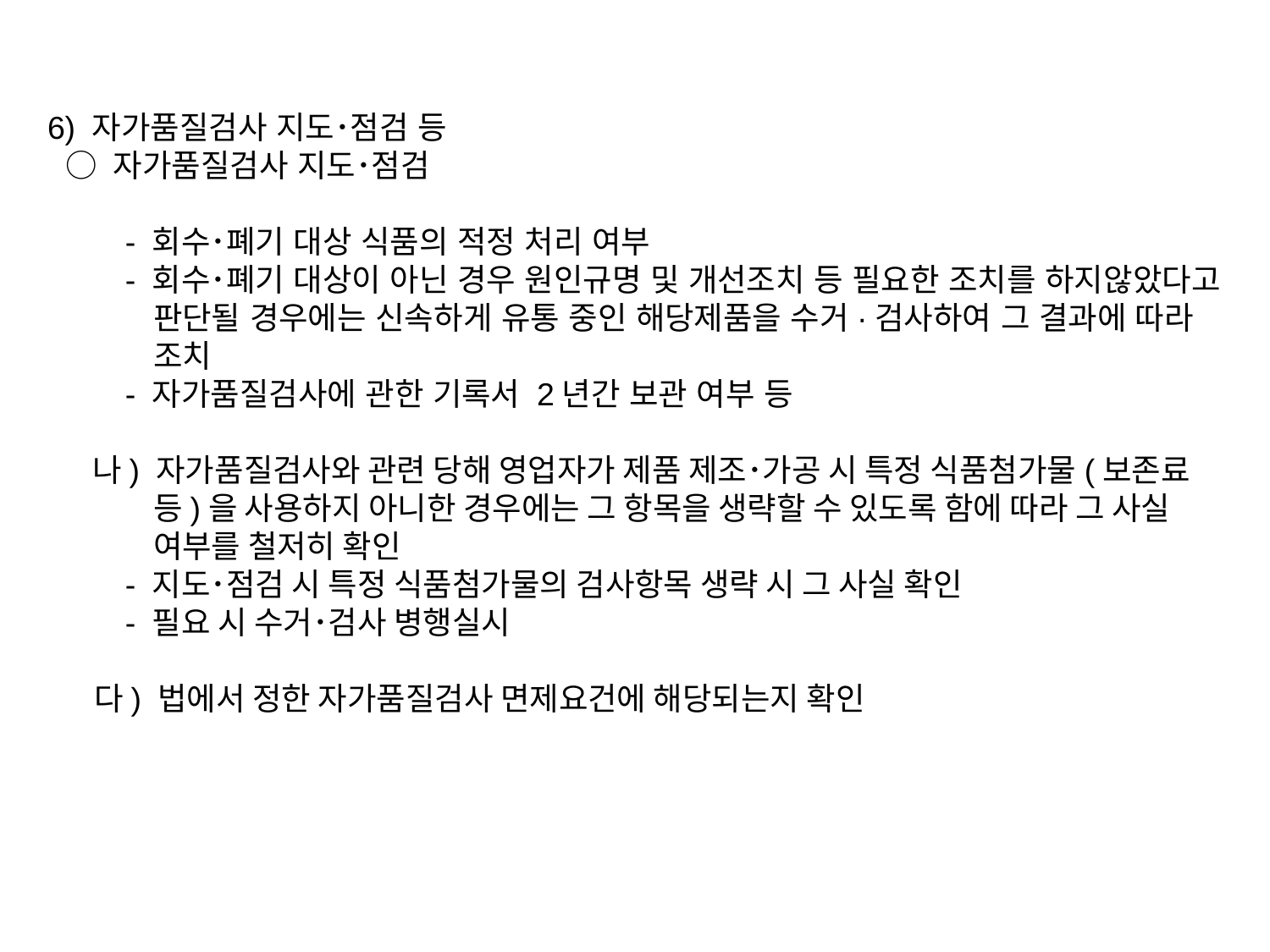

6) 자가품질검사 지도･점검 등
  ○ 자가품질검사 지도･점검

 - 회수･폐기 대상 식품의 적정 처리 여부
 - 회수･폐기 대상이 아닌 경우 원인규명 및 개선조치 등 필요한 조치를 하지않았다고 판단될 경우에는 신속하게 유통 중인 해당제품을 수거·검사하여 그 결과에 따라 조치
 - 자가품질검사에 관한 기록서 2년간 보관 여부 등

나) 자가품질검사와 관련 당해 영업자가 제품 제조･가공 시 특정 식품첨가물(보존료 등)을 사용하지 아니한 경우에는 그 항목을 생략할 수 있도록 함에 따라 그 사실 여부를 철저히 확인
 - 지도･점검 시 특정 식품첨가물의 검사항목 생략 시 그 사실 확인
 - 필요 시 수거･검사 병행실시

 다) 법에서 정한 자가품질검사 면제요건에 해당되는지 확인